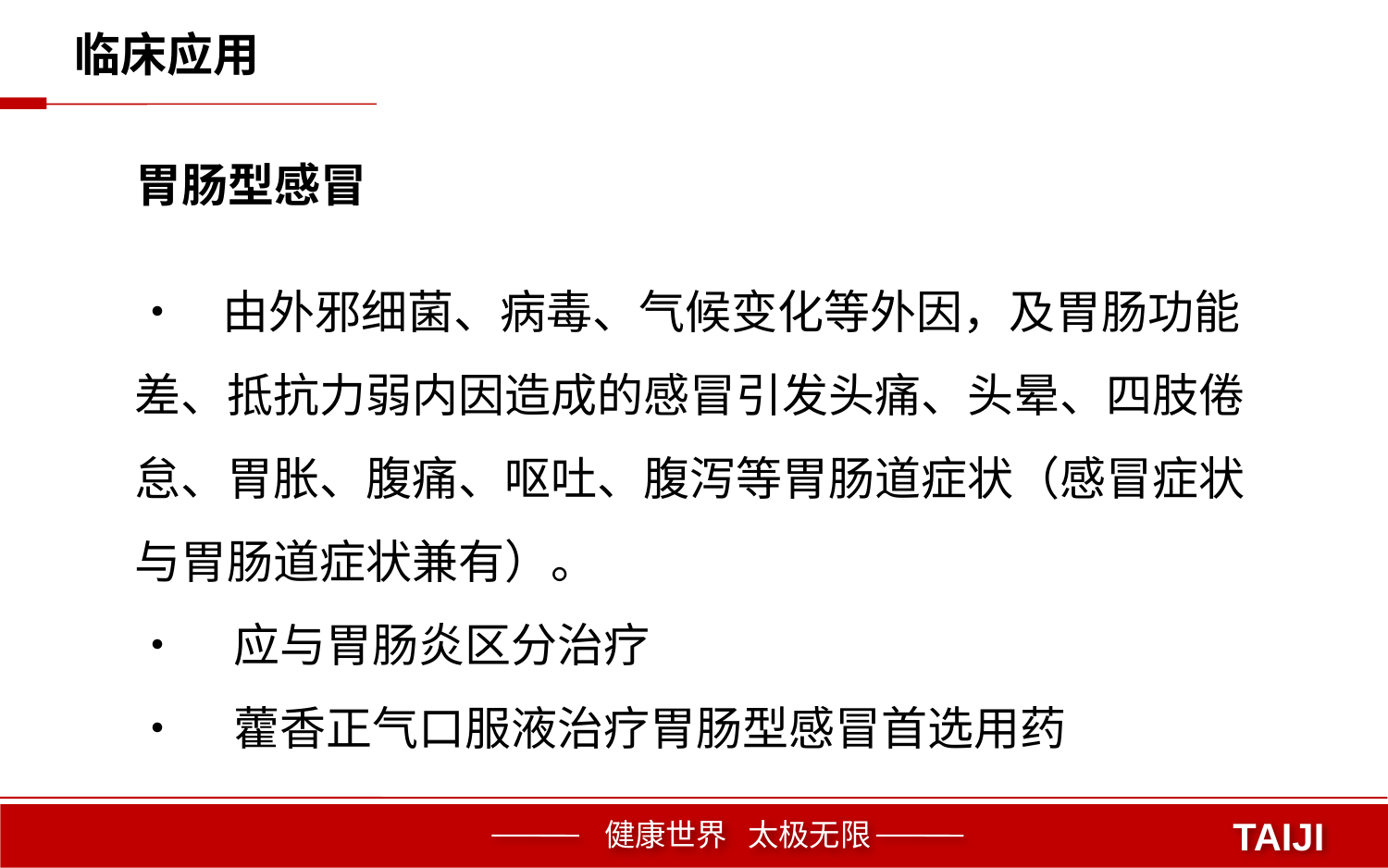

临床应用
胃肠型感冒
•   由外邪细菌、病毒、气候变化等外因，及胃肠功能差、抵抗力弱内因造成的感冒引发头痛、头晕、四肢倦怠、胃胀、腹痛、呕吐、腹泻等胃肠道症状（感冒症状与胃肠道症状兼有）。
•    应与胃肠炎区分治疗
•    藿香正气口服液治疗胃肠型感冒首选用药